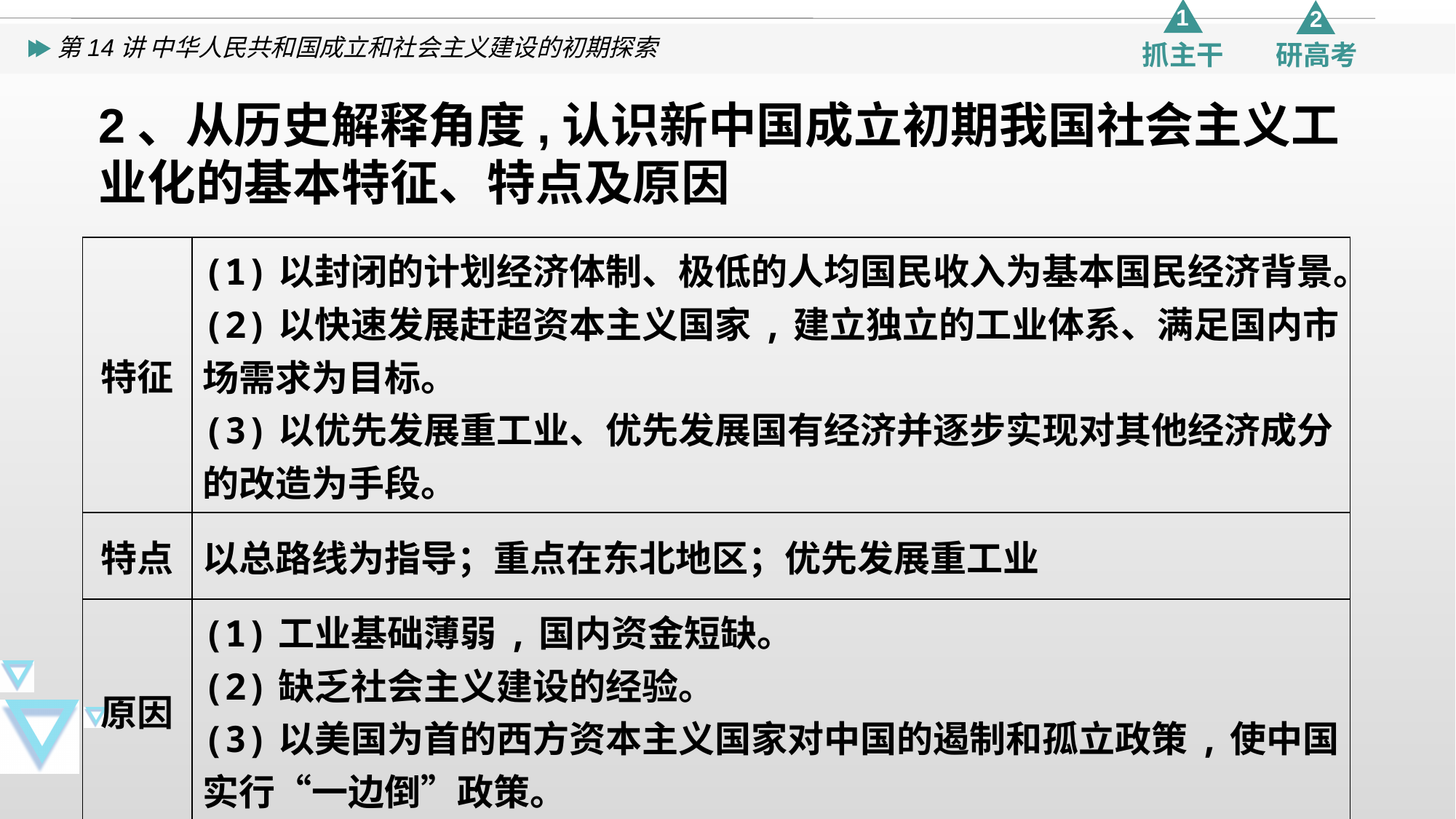

2、从历史解释角度,认识新中国成立初期我国社会主义工业化的基本特征、特点及原因
| 特征 | (1)以封闭的计划经济体制、极低的人均国民收入为基本国民经济背景。 (2)以快速发展赶超资本主义国家,建立独立的工业体系、满足国内市场需求为目标。 (3)以优先发展重工业、优先发展国有经济并逐步实现对其他经济成分的改造为手段。 |
| --- | --- |
| 特点 | 以总路线为指导；重点在东北地区；优先发展重工业 |
| 原因 | (1)工业基础薄弱,国内资金短缺。 (2)缺乏社会主义建设的经验。 (3)以美国为首的西方资本主义国家对中国的遏制和孤立政策,使中国实行“一边倒”政策。 |